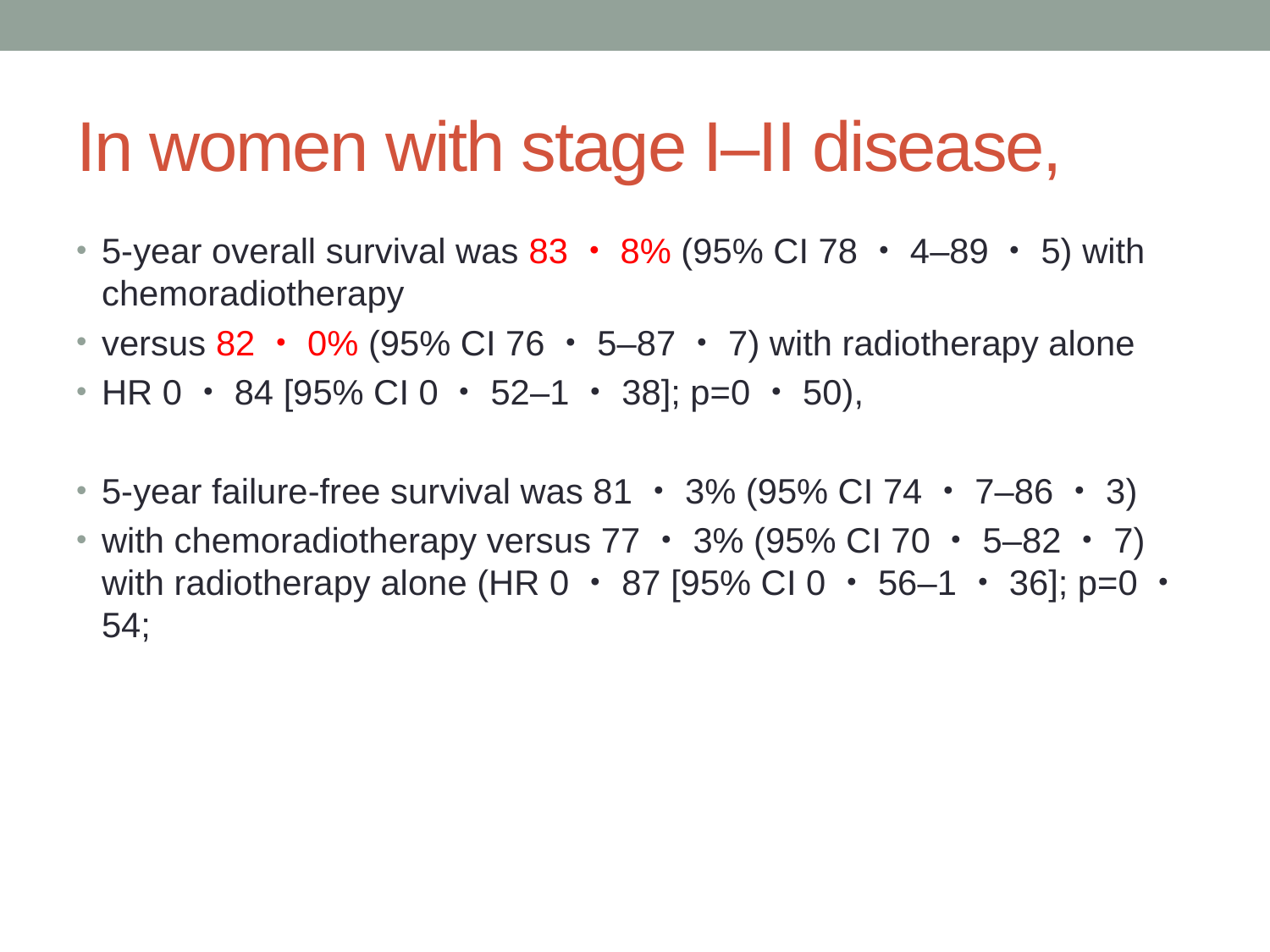

# In women with stage I–II disease,
5-year overall survival was 83・8% (95% CI 78・4–89・5) with chemoradiotherapy
versus 82・0% (95% CI 76・5–87・7) with radiotherapy alone
HR 0・84 [95% CI 0・52–1・38]; p=0・50),

5-year failure-free survival was 81・3% (95% CI 74・7–86・3)
with chemoradiotherapy versus 77・3% (95% CI 70・5–82・7) with radiotherapy alone (HR 0・87 [95% CI 0・56–1・36]; p=0・54;